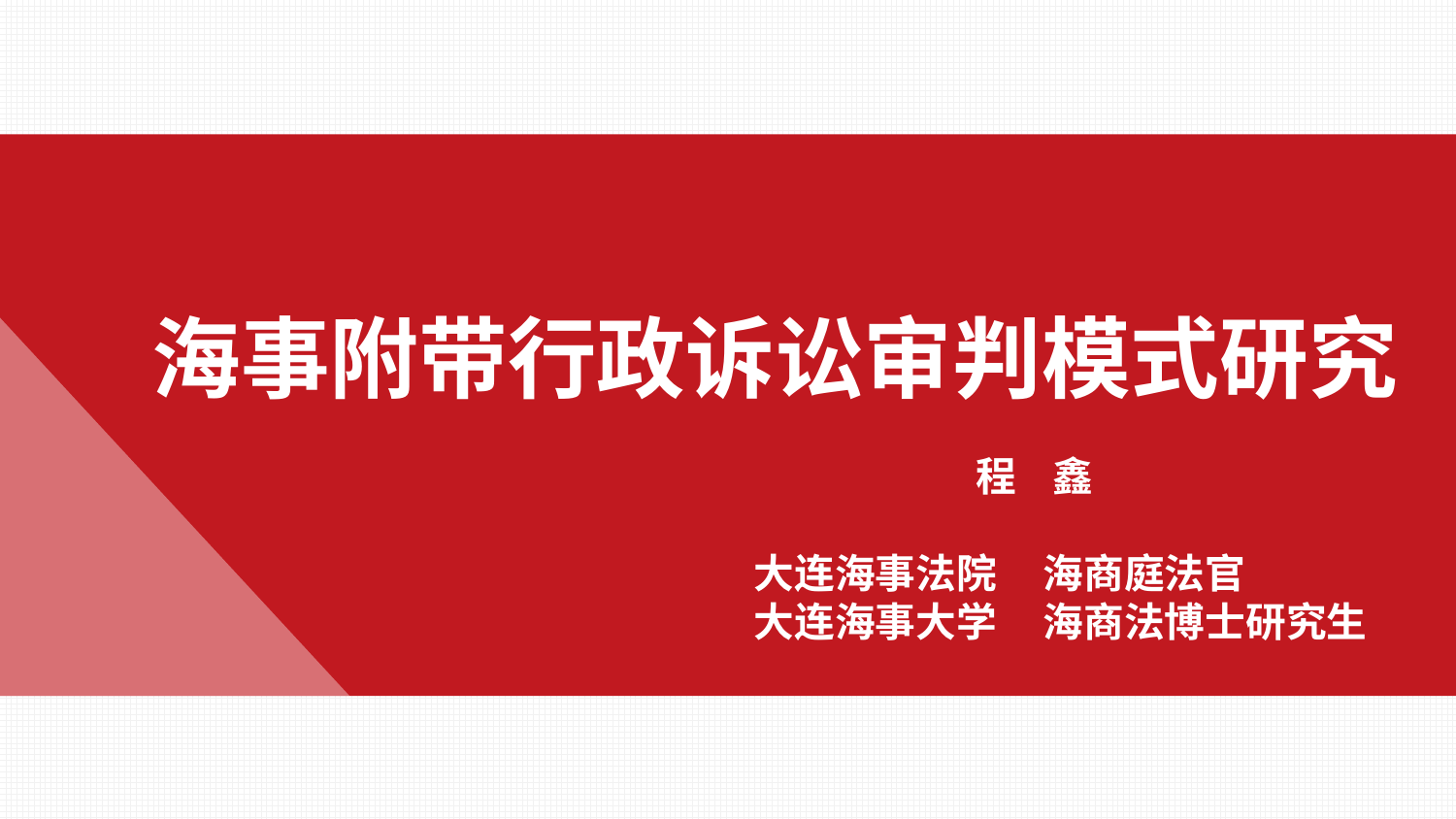

海事附带行政诉讼审判模式研究

                       程    鑫

大连海事法院     海商庭法官
大连海事大学     海商法博士研究生